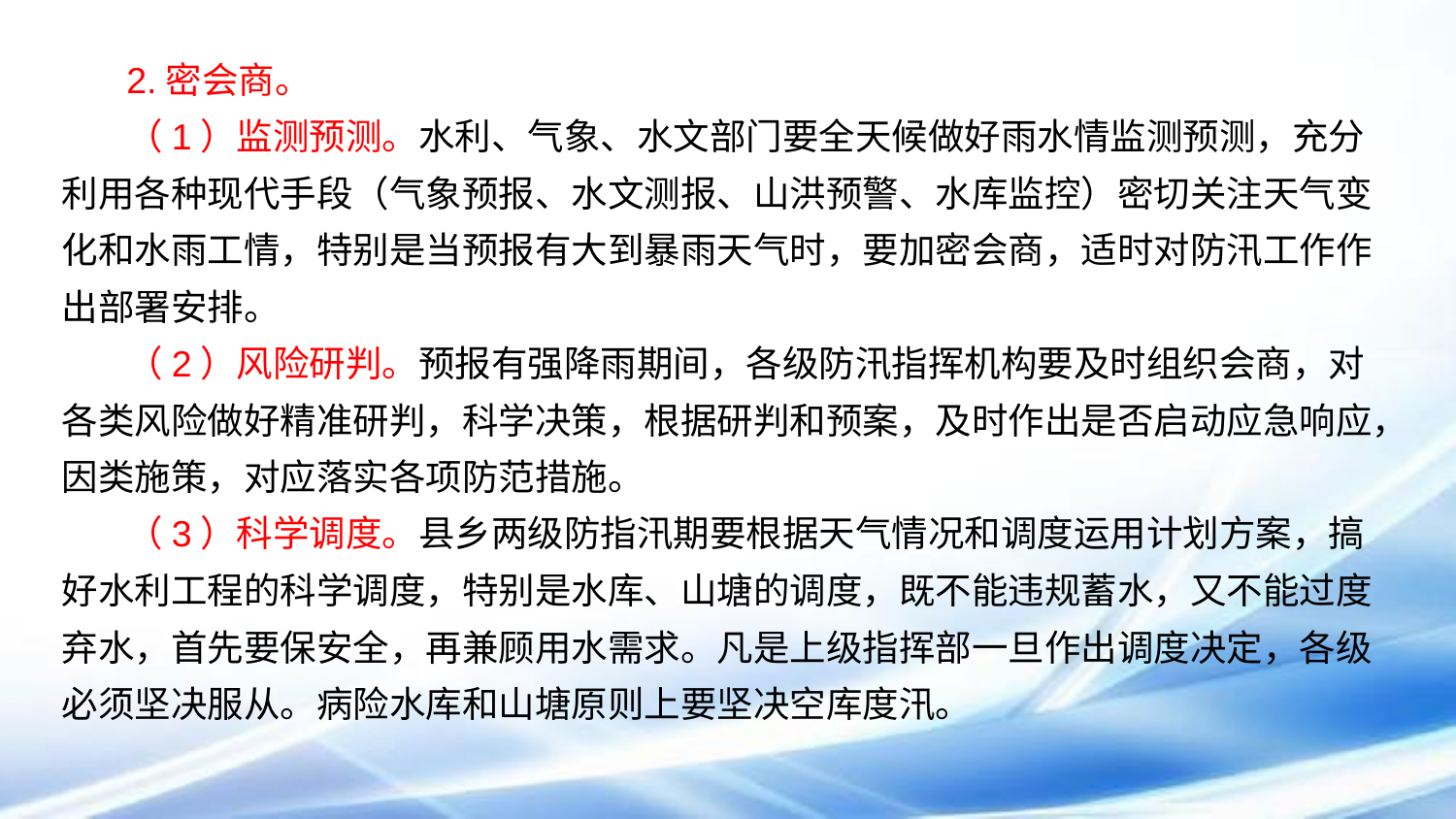

2.密会商。
（1）监测预测。水利、气象、水文部门要全天候做好雨水情监测预测，充分利用各种现代手段（气象预报、水文测报、山洪预警、水库监控）密切关注天气变化和水雨工情，特别是当预报有大到暴雨天气时，要加密会商，适时对防汛工作作出部署安排。
（2）风险研判。预报有强降雨期间，各级防汛指挥机构要及时组织会商，对各类风险做好精准研判，科学决策，根据研判和预案，及时作出是否启动应急响应，因类施策，对应落实各项防范措施。
（3）科学调度。县乡两级防指汛期要根据天气情况和调度运用计划方案，搞好水利工程的科学调度，特别是水库、山塘的调度，既不能违规蓄水，又不能过度弃水，首先要保安全，再兼顾用水需求。凡是上级指挥部一旦作出调度决定，各级必须坚决服从。病险水库和山塘原则上要坚决空库度汛。